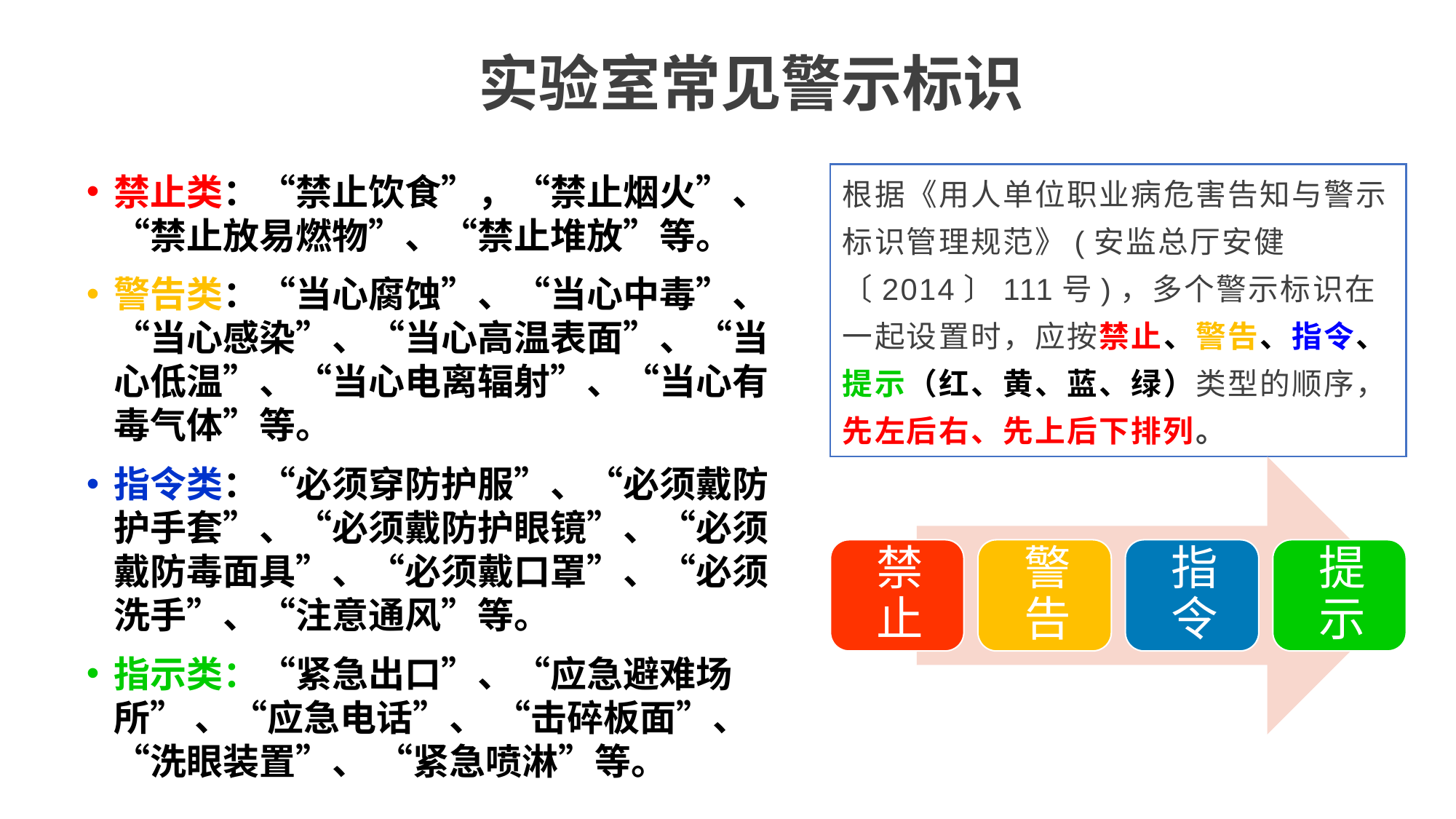

实验室常见警示标识
禁止类：“禁止饮食”，“禁止烟火”、“禁止放易燃物”、“禁止堆放”等。
警告类：“当心腐蚀”、“当心中毒”、“当心感染”、“当心高温表面”、“当心低温”、“当心电离辐射”、“当心有毒气体”等。
指令类：“必须穿防护服”、“必须戴防护手套”、“必须戴防护眼镜”、“必须戴防毒面具”、“必须戴口罩”、“必须洗手”、“注意通风”等。
指示类：“紧急出口”、“应急避难场所” 、“应急电话”、 “击碎板面”、 “洗眼装置”、 “紧急喷淋”等。
根据《用人单位职业病危害告知与警示标识管理规范》(安监总厅安健〔2014〕111号)，多个警示标识在一起设置时，应按禁止、警告、指令、提示（红、黄、蓝、绿）类型的顺序，先左后右、先上后下排列。
禁止
警告
指令
提示